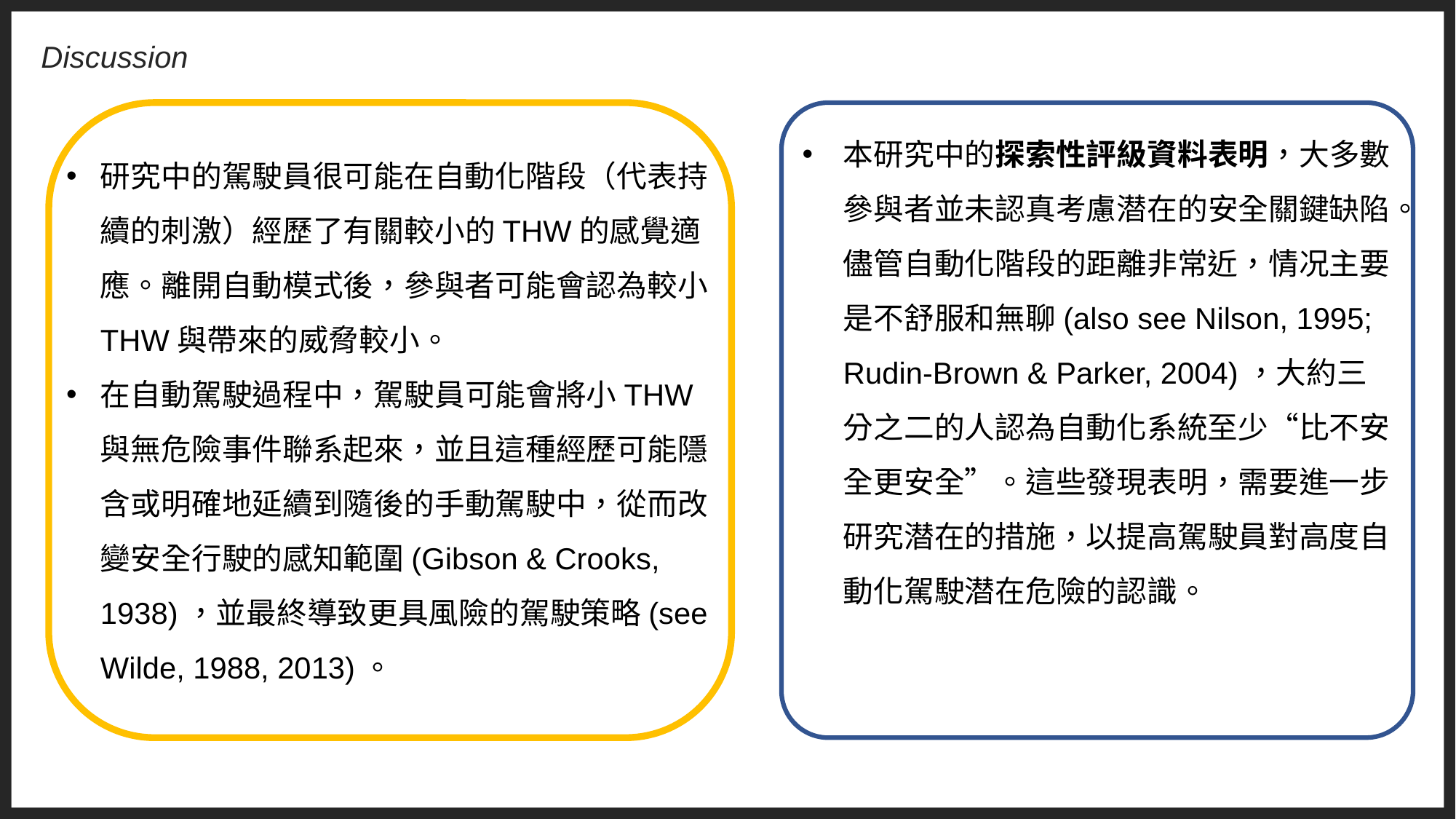

Discussion

研究中的駕駛員很可能在自動化階段（代表持續的刺激）經歷了有關較小的THW的感覺適應。離開自動模式後，參與者可能會認為較小THW與帶來的威脅較小。
在自動駕駛過程中，駕駛員可能會將小THW與無危險事件聯系起來，並且這種經歷可能隱含或明確地延續到隨後的手動駕駛中，從而改變安全行駛的感知範圍(Gibson & Crooks, 1938)，並最終導致更具風險的駕駛策略(see Wilde, 1988, 2013)。

本研究中的探索性評級資料表明，大多數參與者並未認真考慮潜在的安全關鍵缺陷。儘管自動化階段的距離非常近，情况主要是不舒服和無聊(also see Nilson, 1995; Rudin-Brown & Parker, 2004)，大約三分之二的人認為自動化系統至少“比不安全更安全”。這些發現表明，需要進一步研究潜在的措施，以提高駕駛員對高度自動化駕駛潜在危險的認識。